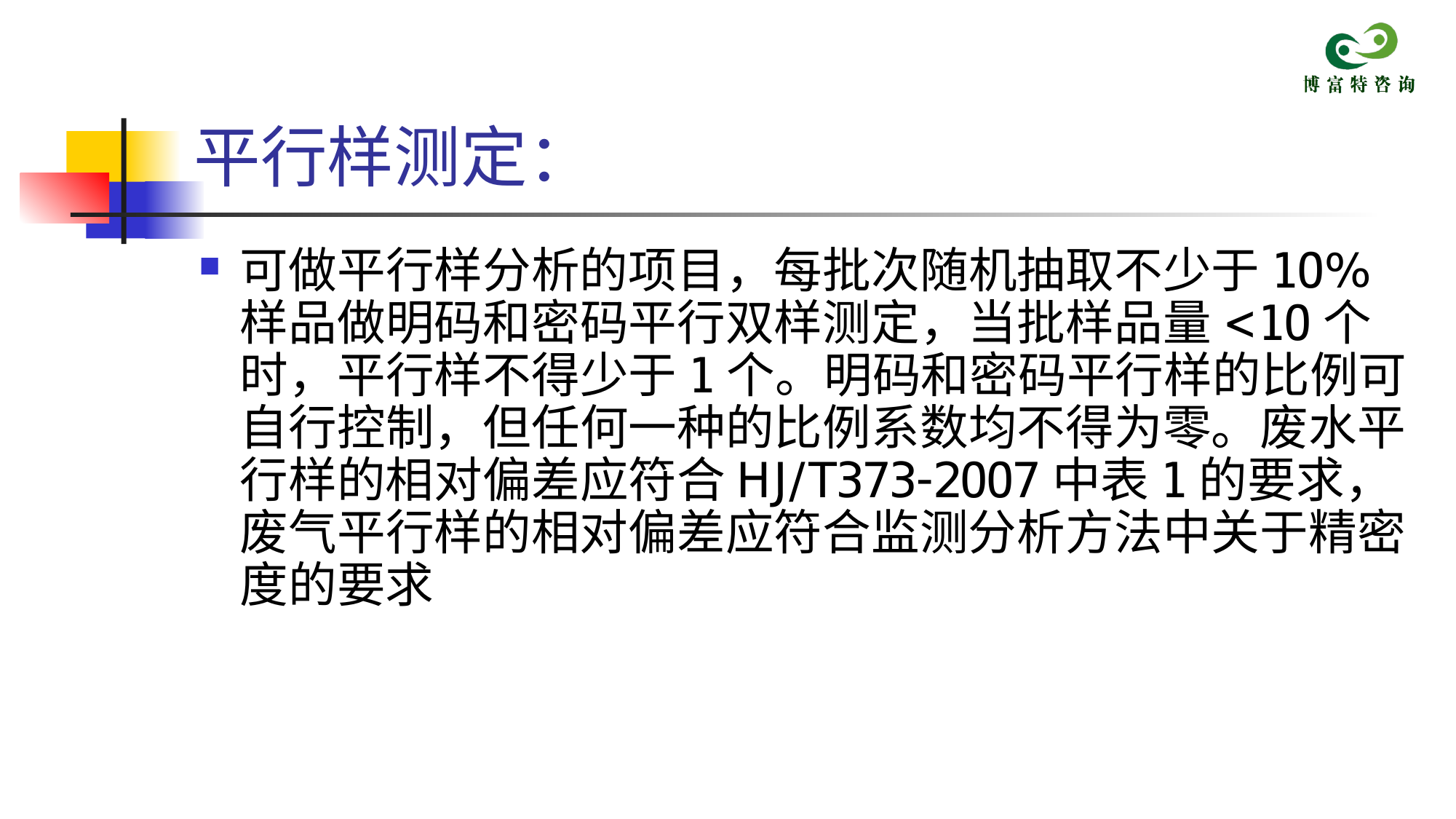

# 平行样测定：
可做平行样分析的项目，每批次随机抽取不少于10%样品做明码和密码平行双样测定，当批样品量<10个时，平行样不得少于1个。明码和密码平行样的比例可自行控制，但任何一种的比例系数均不得为零。废水平行样的相对偏差应符合HJ/T373-2007中表1的要求，废气平行样的相对偏差应符合监测分析方法中关于精密度的要求